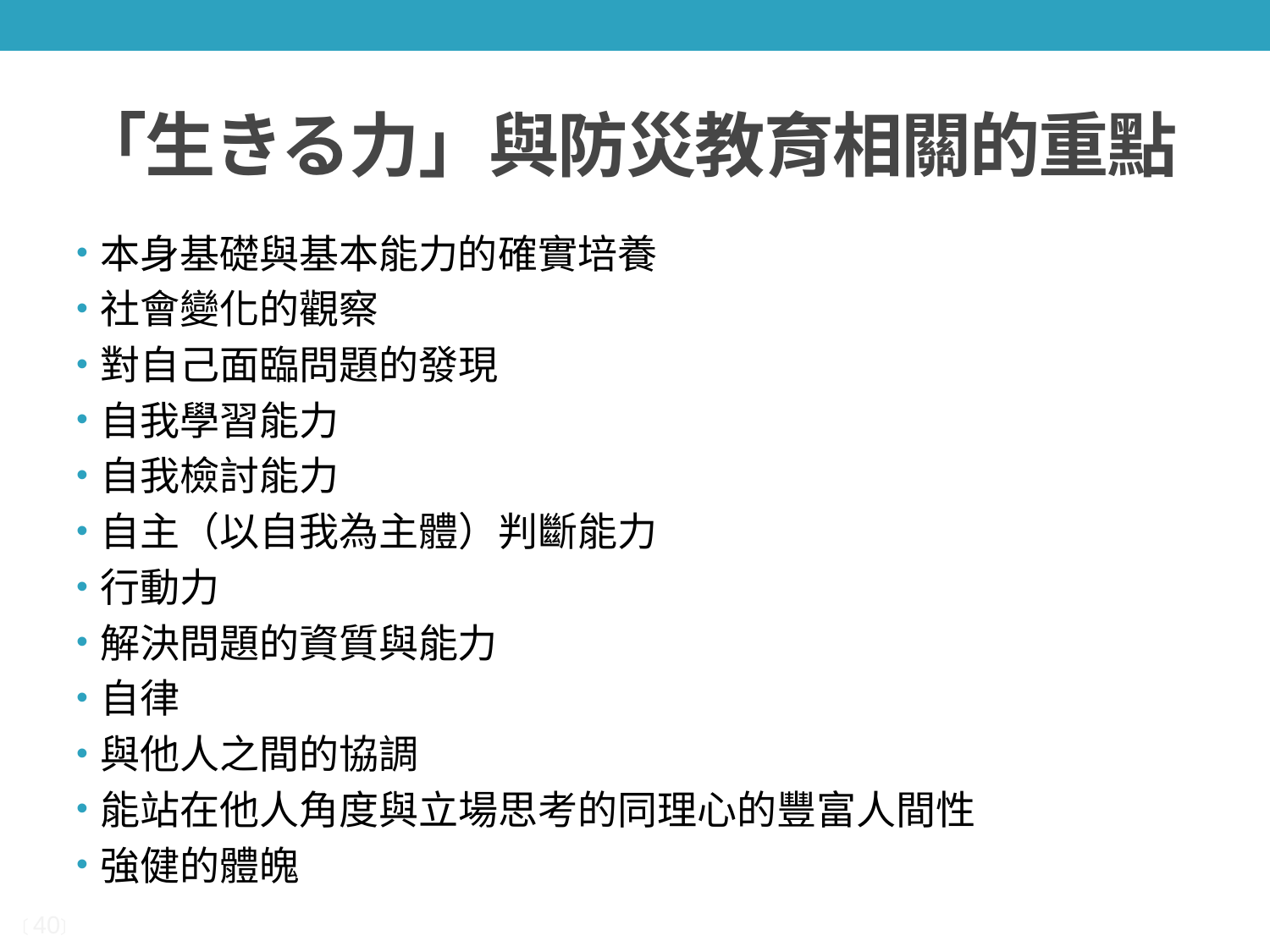

# 「生きる力」與防災教育相關的重點
本身基礎與基本能力的確實培養
社會變化的觀察
對自己面臨問題的發現
自我學習能力
自我檢討能力
自主（以自我為主體）判斷能力
行動力
解決問題的資質與能力
自律
與他人之間的協調
能站在他人角度與立場思考的同理心的豐富人間性
強健的體魄